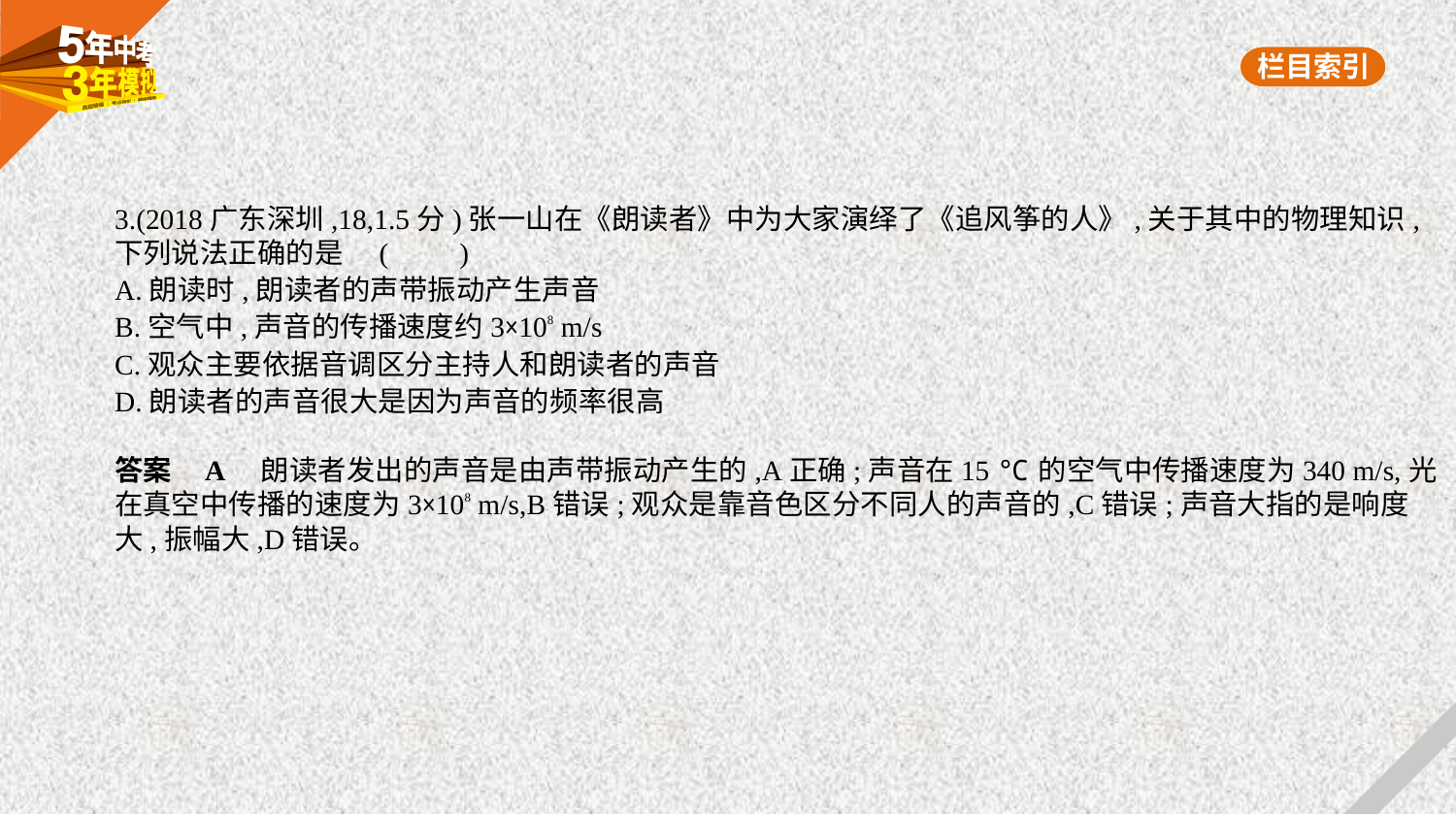

3.(2018广东深圳,18,1.5分)张一山在《朗读者》中为大家演绎了《追风筝的人》,关于其中的物理知识,
下列说法正确的是 (　　)
A.朗读时,朗读者的声带振动产生声音
B.空气中,声音的传播速度约3×108 m/s
C.观众主要依据音调区分主持人和朗读者的声音
D.朗读者的声音很大是因为声音的频率很高
答案    A　朗读者发出的声音是由声带振动产生的,A正确;声音在15 ℃的空气中传播速度为340 m/s,光
在真空中传播的速度为3×108 m/s,B错误;观众是靠音色区分不同人的声音的,C错误;声音大指的是响度
大,振幅大,D错误。